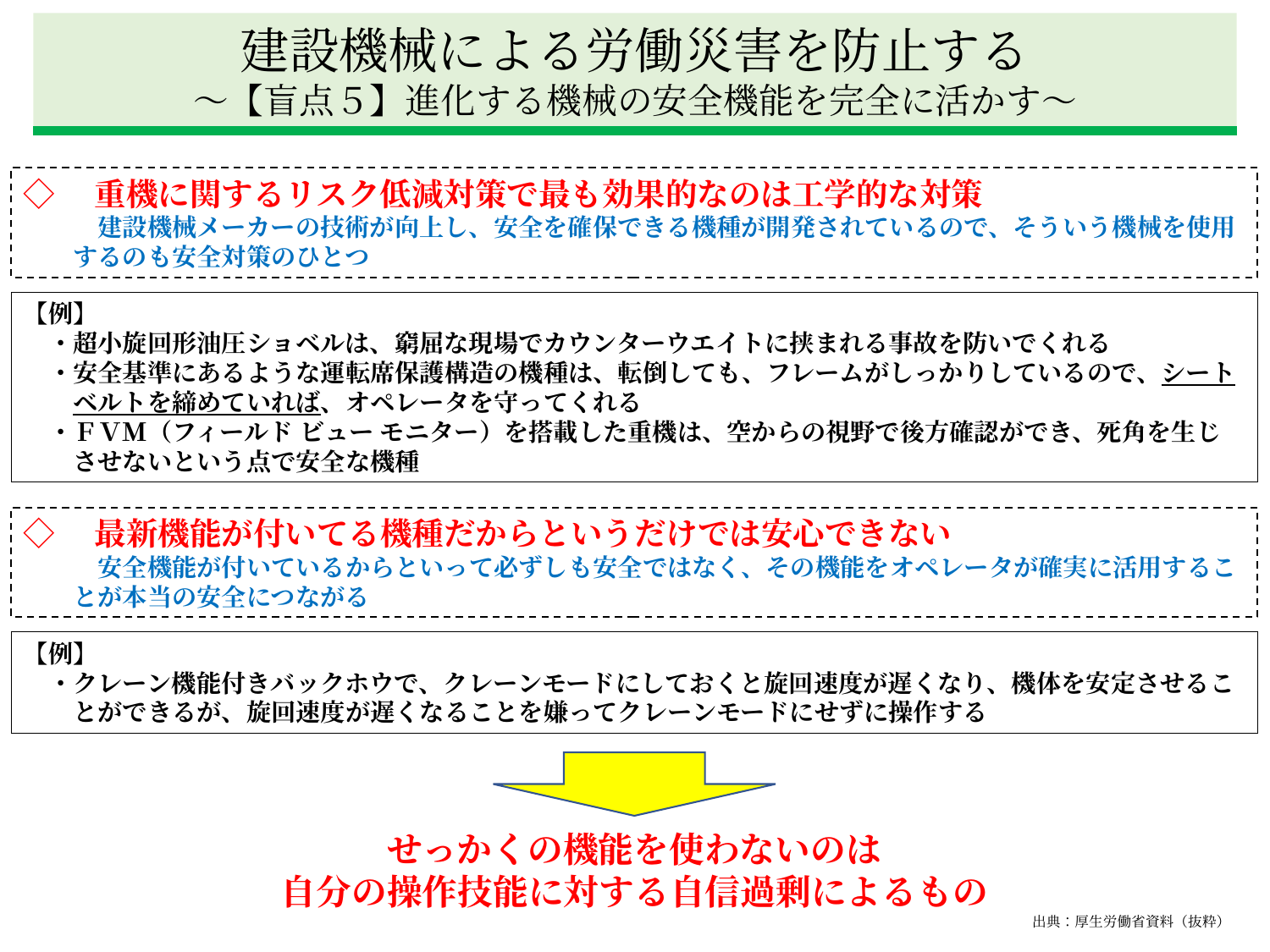

建設機械による労働災害を防止する
～【盲点５】進化する機械の安全機能を完全に活かす～
◇　重機に関するリスク低減対策で最も効果的なのは工学的な対策
　　　建設機械メーカーの技術が向上し、安全を確保できる機種が開発されているので、そういう機械を使用
　　するのも安全対策のひとつ
【例】
　・超小旋回形油圧ショベルは、窮屈な現場でカウンターウエイトに挟まれる事故を防いでくれる
　・安全基準にあるような運転席保護構造の機種は、転倒しても、フレームがしっかりしているので、シート
　　ベルトを締めていれば、オペレータを守ってくれる
　・ＦＶＭ（フィールド ビュー モニター）を搭載した重機は、空からの視野で後方確認ができ、死角を生じ
　　させないという点で安全な機種
◇　最新機能が付いてる機種だからというだけでは安心できない
　　　安全機能が付いているからといって必ずしも安全ではなく、その機能をオペレータが確実に活用するこ
　　とが本当の安全につながる
【例】
　・クレーン機能付きバックホウで、クレーンモードにしておくと旋回速度が遅くなり、機体を安定させるこ
　　とができるが、旋回速度が遅くなることを嫌ってクレーンモードにせずに操作する

せっかくの機能を使わないのは
自分の操作技能に対する自信過剰によるもの
出典：厚生労働省資料（抜粋）